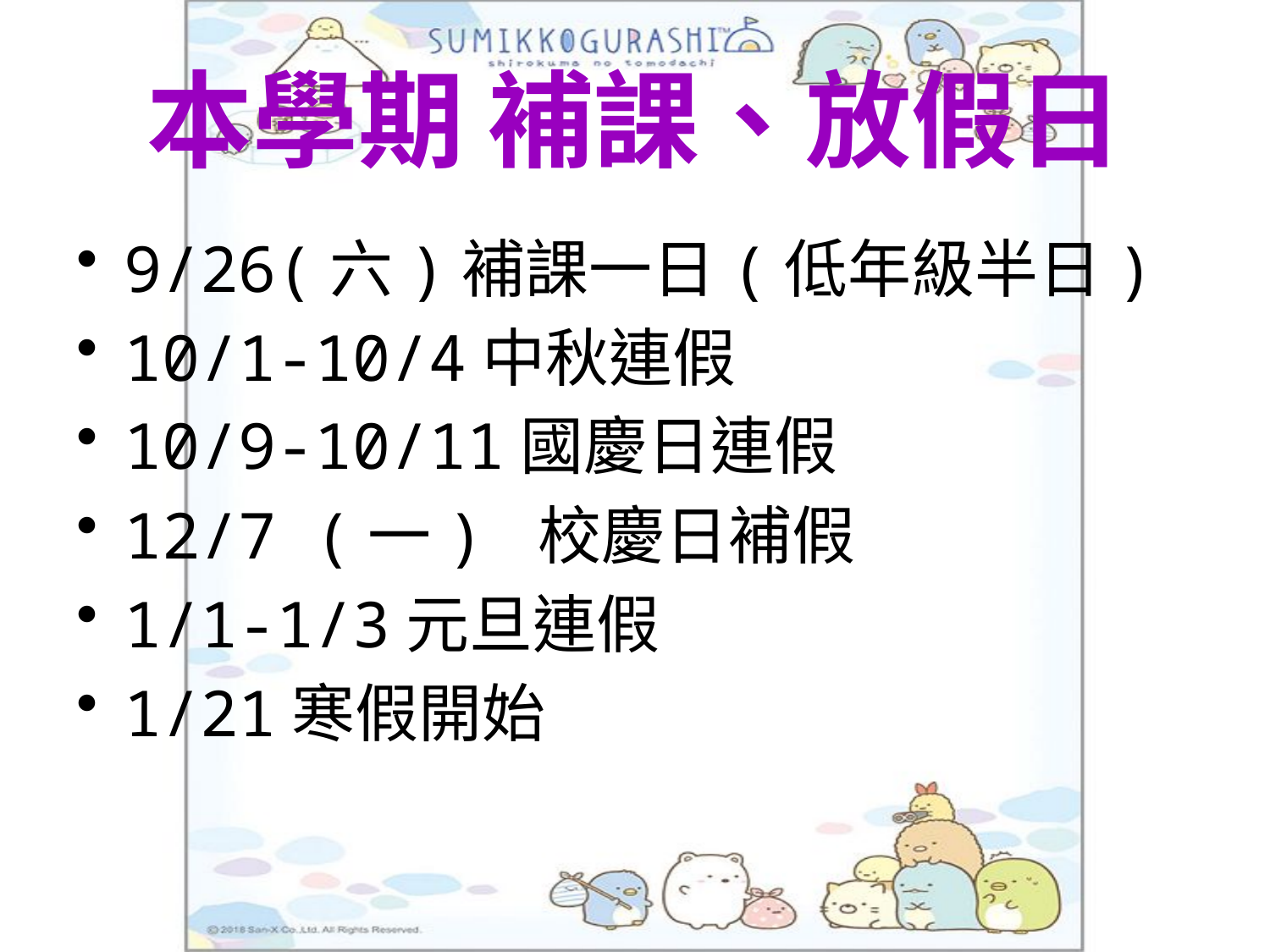

# 本學期 補課、放假日
9/26(六)補課一日(低年級半日)
10/1-10/4中秋連假
10/9-10/11國慶日連假
12/7 (一) 校慶日補假
1/1-1/3元旦連假
1/21寒假開始